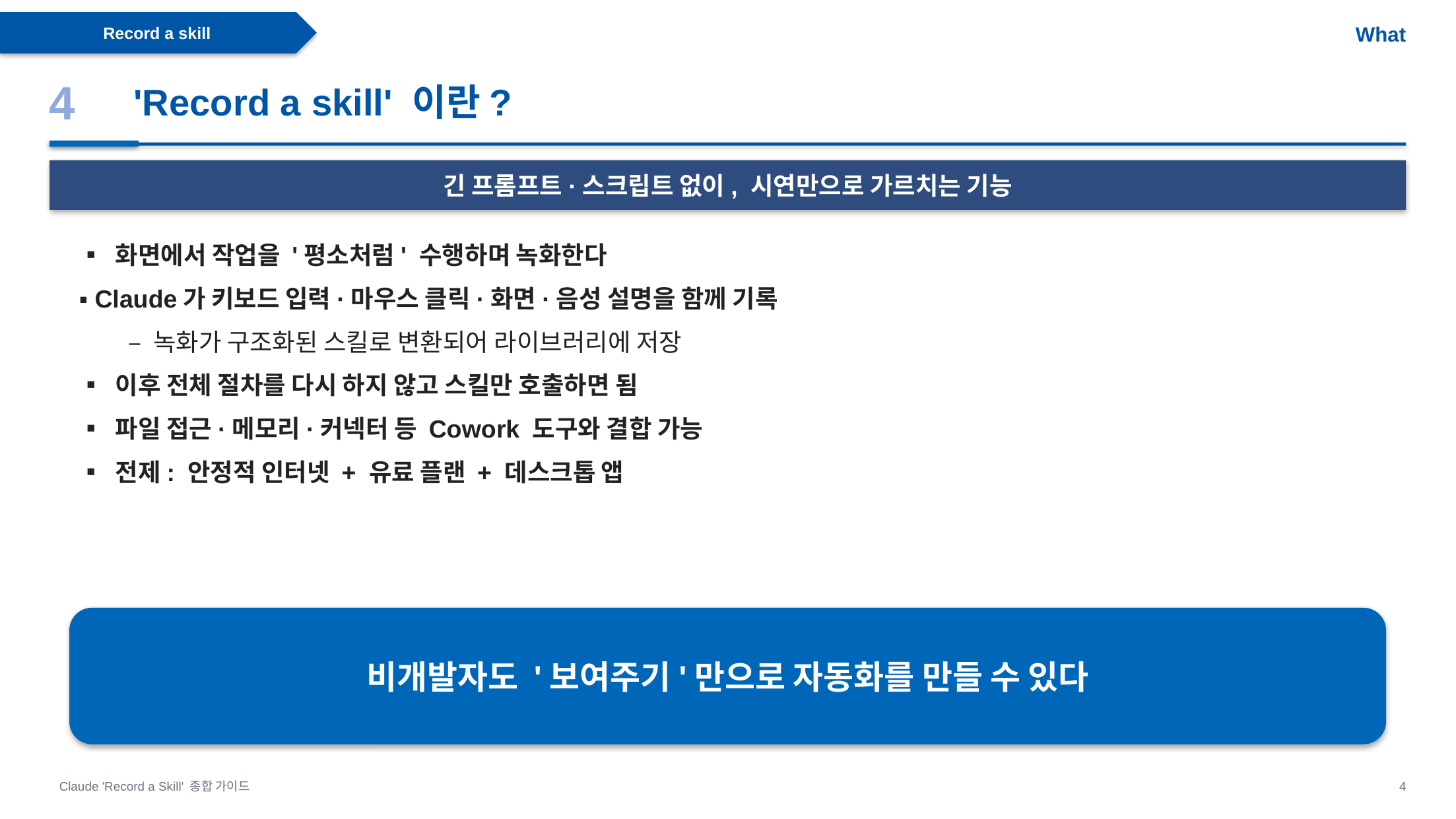

Record a skill
What
4
'Record a skill' 이란?

긴 프롬프트·스크립트 없이, 시연만으로 가르치는 기능
▪ 화면에서 작업을 '평소처럼' 수행하며 녹화한다
▪ Claude가 키보드 입력·마우스 클릭·화면·음성 설명을 함께 기록
– 녹화가 구조화된 스킬로 변환되어 라이브러리에 저장
▪ 이후 전체 절차를 다시 하지 않고 스킬만 호출하면 됨
▪ 파일 접근·메모리·커넥터 등 Cowork 도구와 결합 가능
▪ 전제: 안정적 인터넷 + 유료 플랜 + 데스크톱 앱
비개발자도 '보여주기'만으로 자동화를 만들 수 있다
Claude 'Record a Skill' 종합 가이드
4